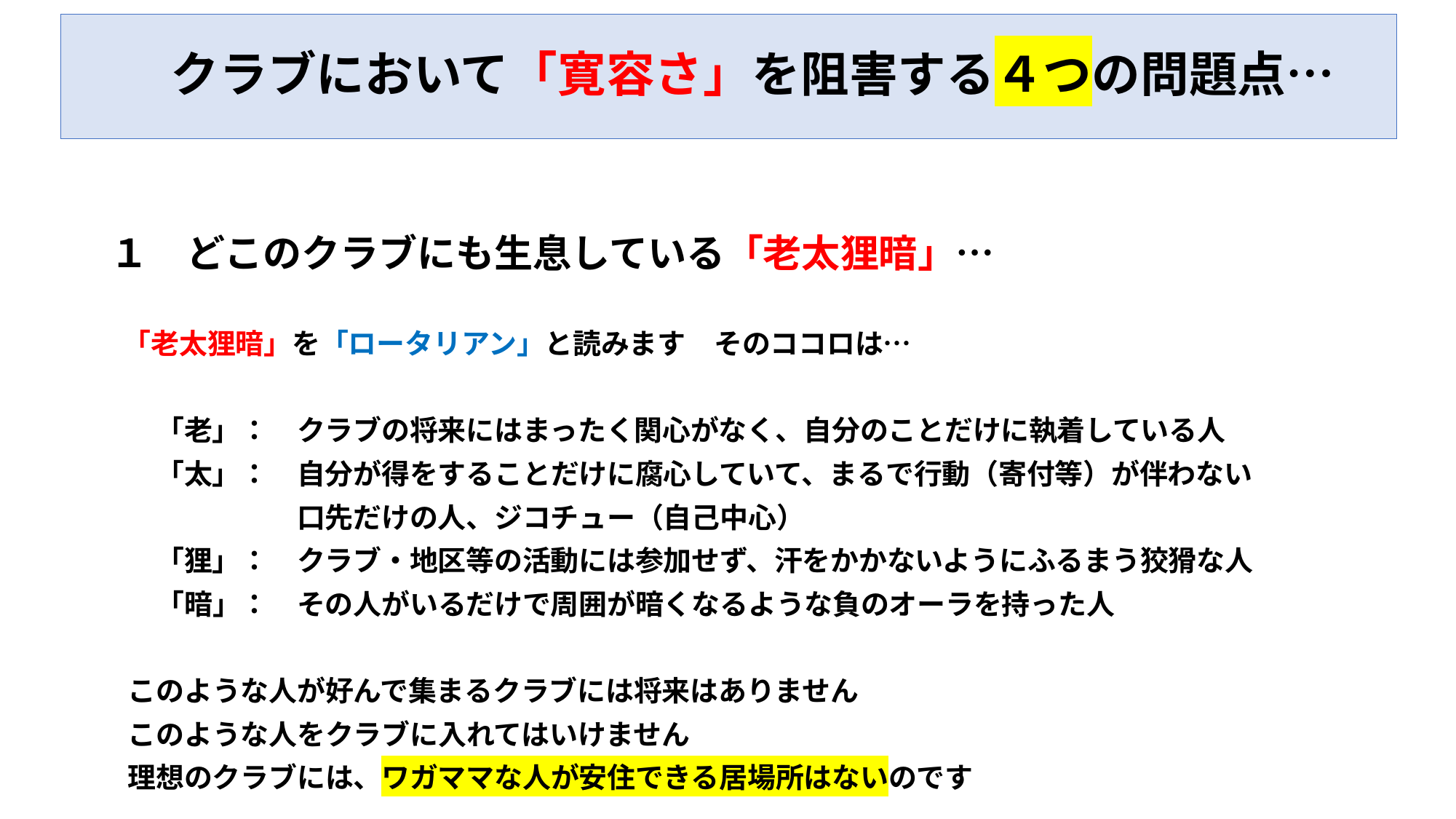

# クラブにおいて「寛容さ」を阻害する４つの問題点…

　１　どこのクラブにも生息している「老太狸暗」…

　　「老太狸暗」を「ロータリアン」と読みます　そのココロは…

　　　「老」：　クラブの将来にはまったく関心がなく、自分のことだけに執着している人
　　　「太」：　自分が得をすることだけに腐心していて、まるで行動（寄付等）が伴わない
　　　　　　　　口先だけの人、ジコチュー（自己中心）
　　　「狸」：　クラブ・地区等の活動には参加せず、汗をかかないようにふるまう狡猾な人
　　　「暗」：　その人がいるだけで周囲が暗くなるような負のオーラを持った人

　　このような人が好んで集まるクラブには将来はありません
　　このような人をクラブに入れてはいけません
　　理想のクラブには、ワガママな人が安住できる居場所はないのです